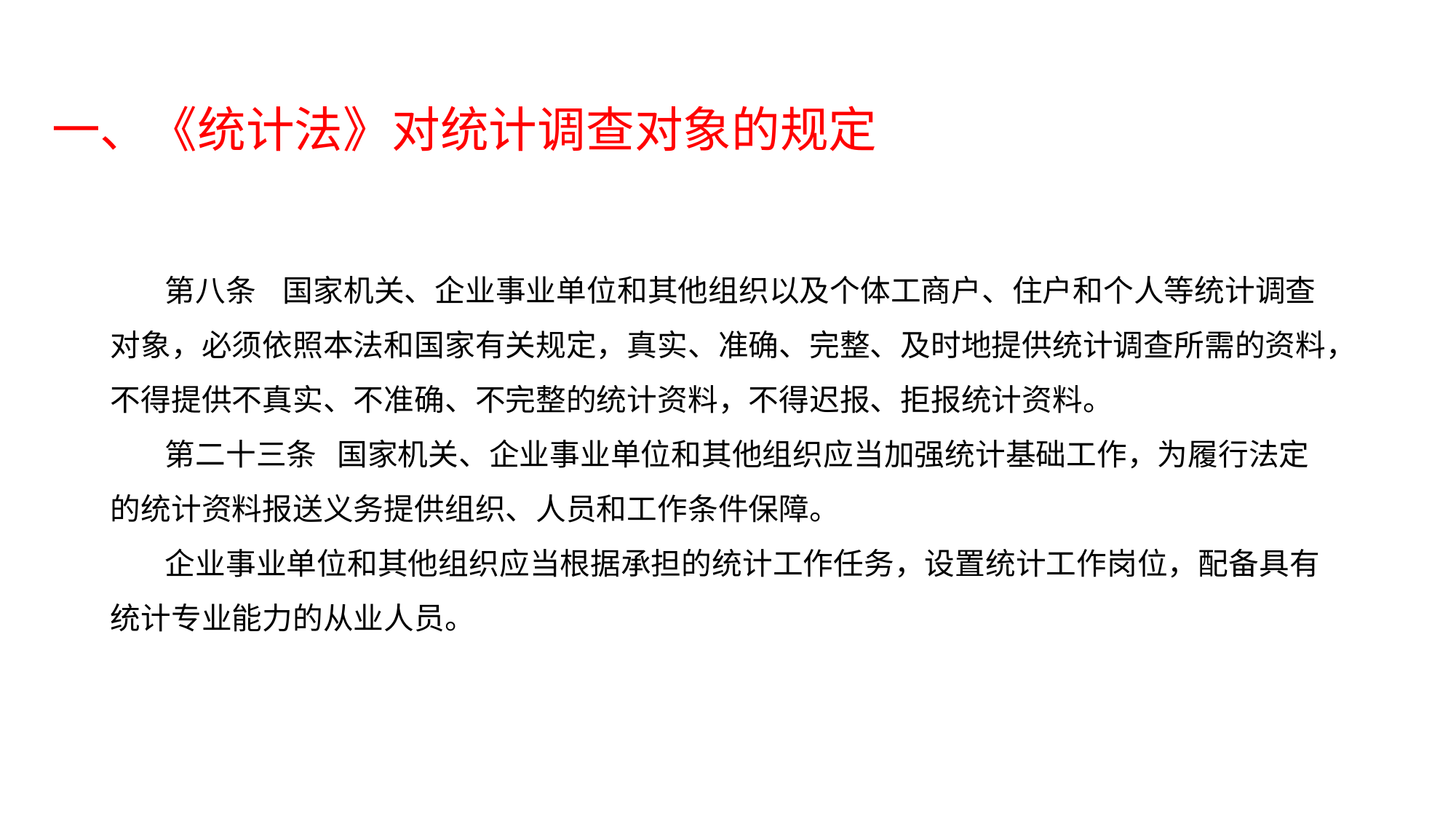

一、《统计法》对统计调查对象的规定
第八条    国家机关、企业事业单位和其他组织以及个体工商户、住户和个人等统计调查对象，必须依照本法和国家有关规定，真实、准确、完整、及时地提供统计调查所需的资料，不得提供不真实、不准确、不完整的统计资料，不得迟报、拒报统计资料。
第二十三条   国家机关、企业事业单位和其他组织应当加强统计基础工作，为履行法定的统计资料报送义务提供组织、人员和工作条件保障。
企业事业单位和其他组织应当根据承担的统计工作任务，设置统计工作岗位，配备具有统计专业能力的从业人员。